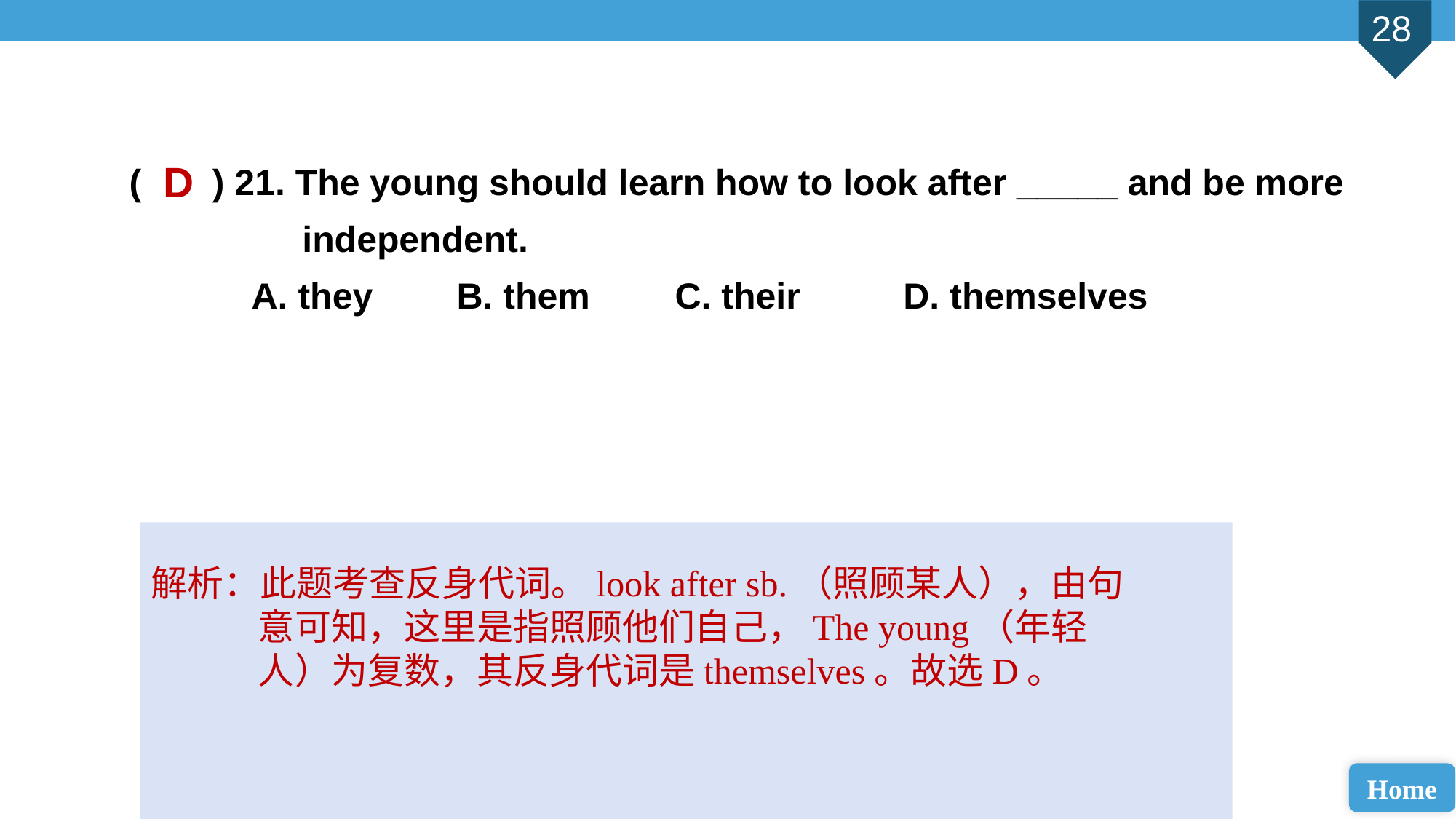

(       ) 21. The young should learn how to look after _____ and be more
                 independent.
            A. they 	B. them 	C. their	 D. themselves
D

解析：此题考查反身代词。look after sb.（照顾某人），由句意可知，这里是指照顾他们自己，The young（年轻人）为复数，其反身代词是themselves。故选D。